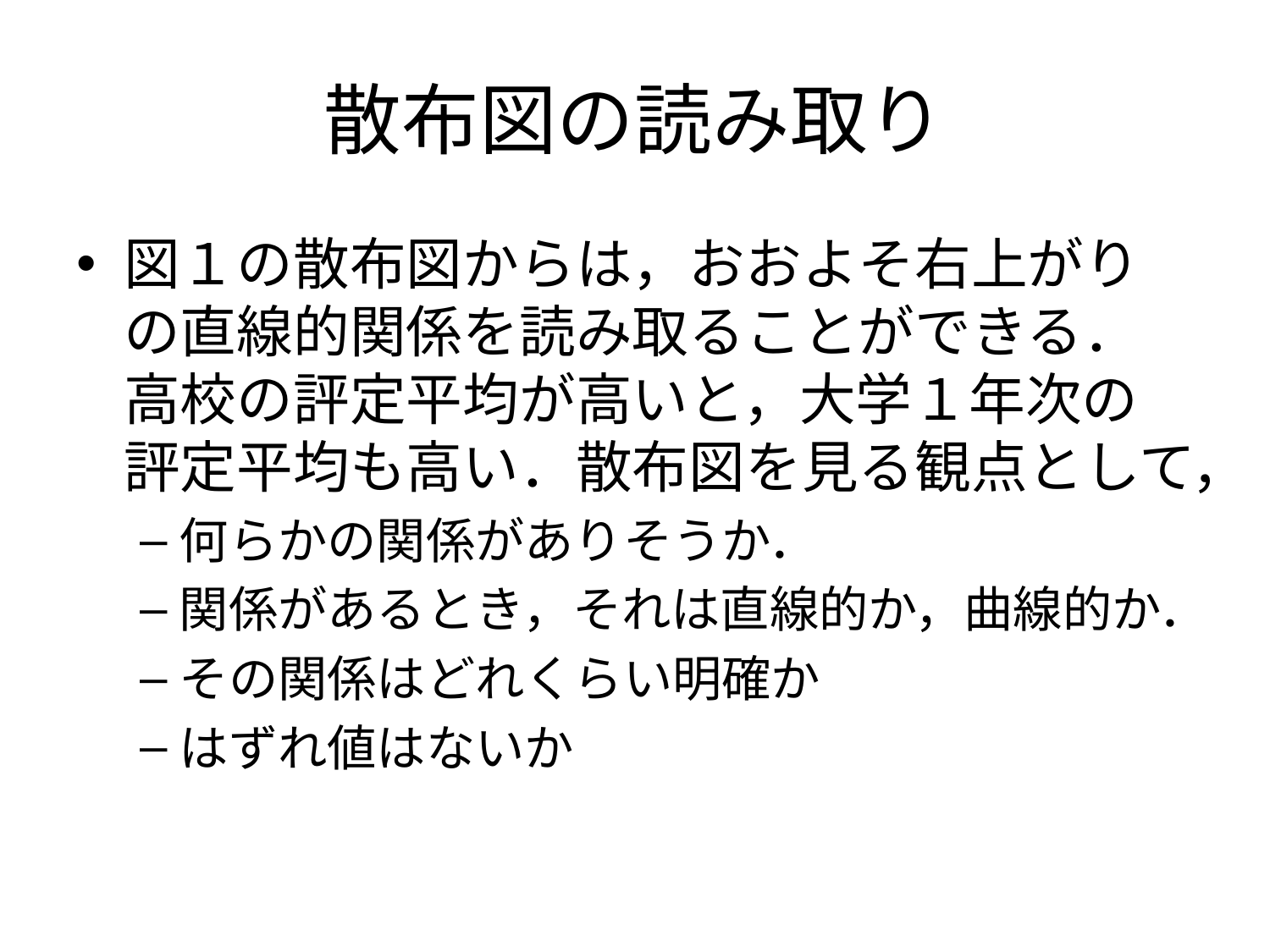

# 散布図の読み取り
図１の散布図からは，おおよそ右上がりの直線的関係を読み取ることができる．高校の評定平均が高いと，大学１年次の評定平均も高い．散布図を見る観点として，
何らかの関係がありそうか．
関係があるとき，それは直線的か，曲線的か．
その関係はどれくらい明確か
はずれ値はないか